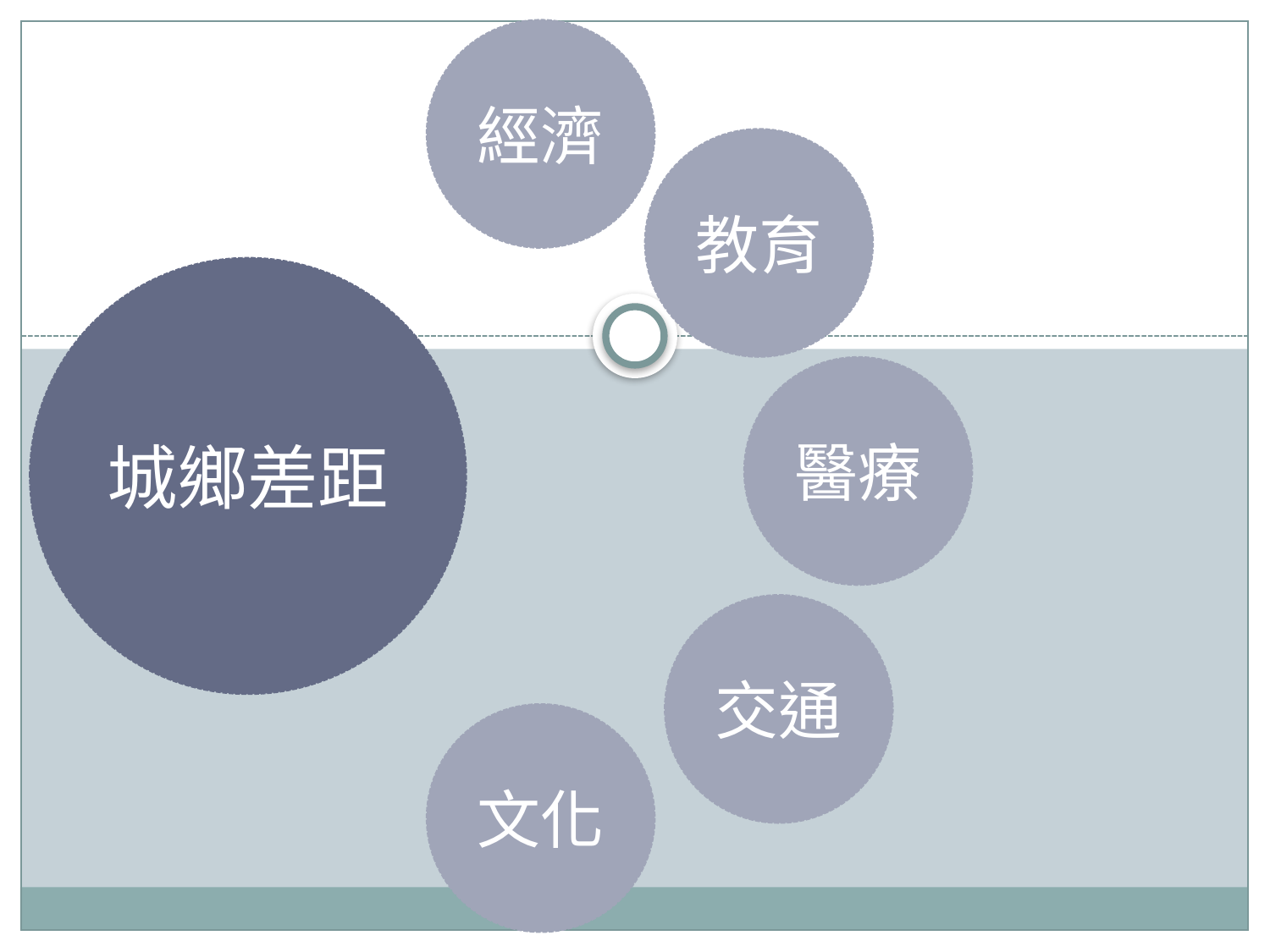

經濟
#
教育
城鄉差距
醫療

交通
文化